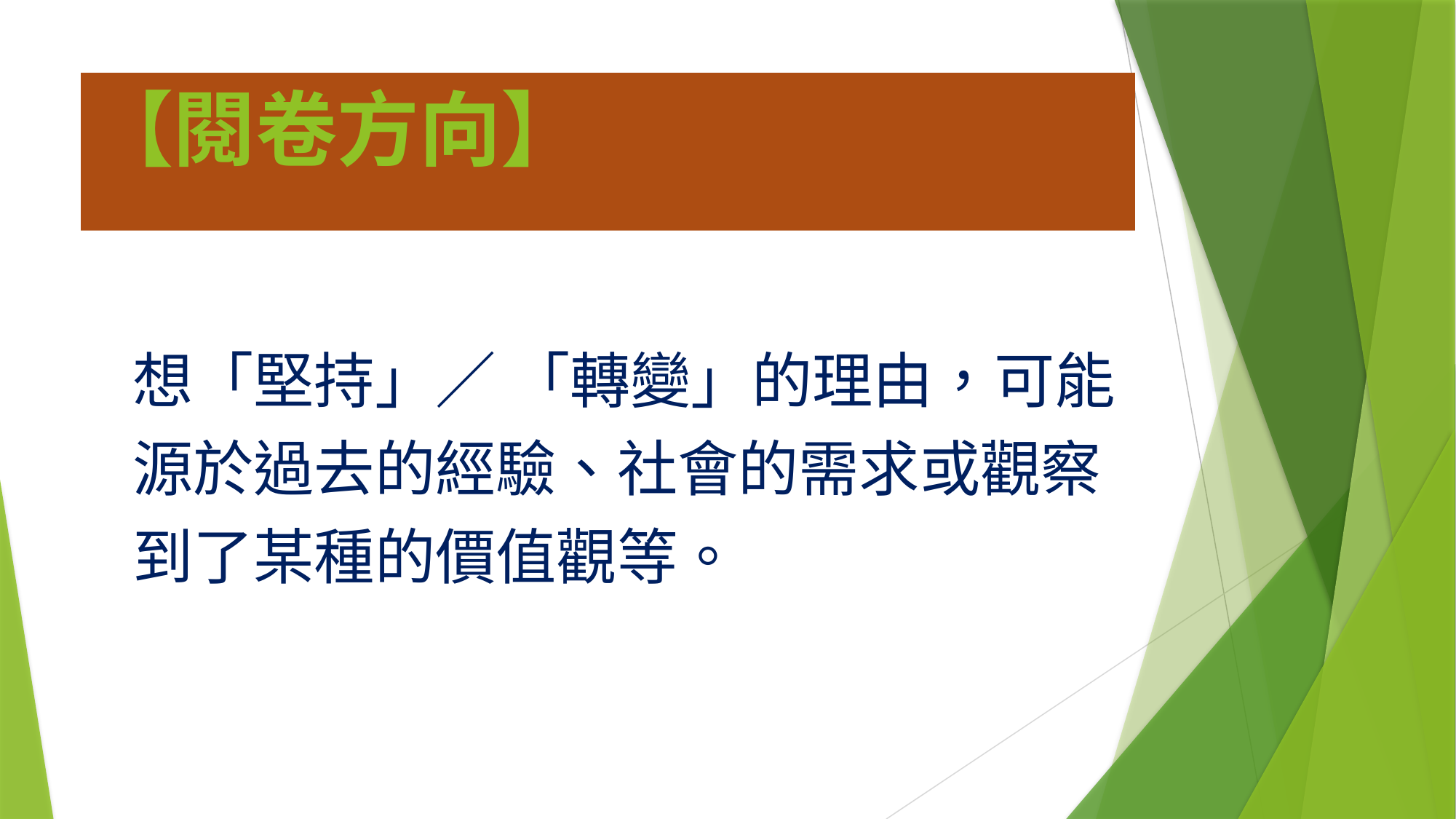

# 【閱卷方向】

想「堅持」／ 「轉變」的理由，可能
源於過去的經驗、社會的需求或觀察
到了某種的價值觀等。